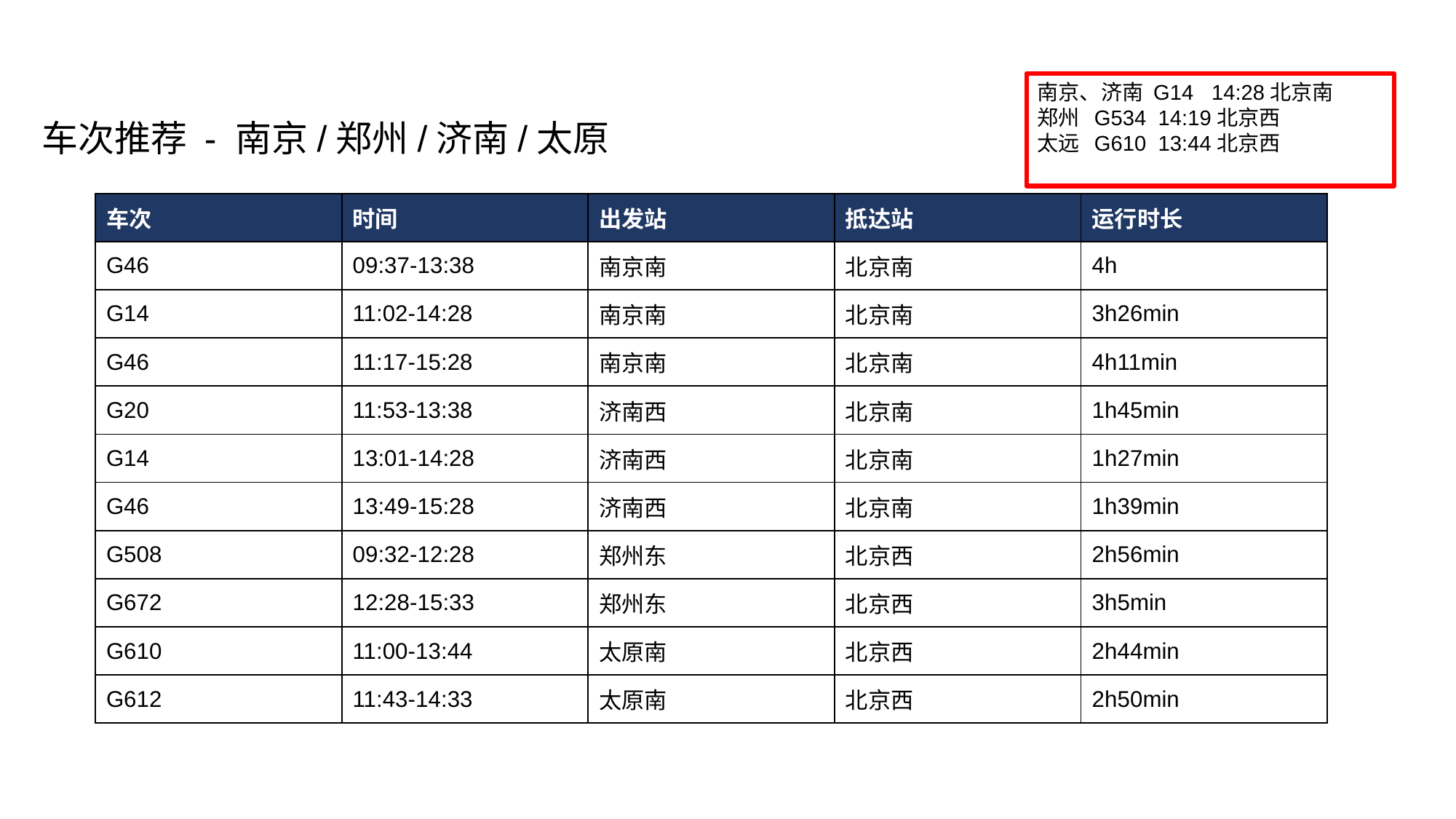

南京、济南 G14   14:28北京南
郑州  G534  14:19北京西
太远  G610  13:44北京西

车次推荐 - 南京/郑州/济南/太原
| 车次 | 时间 | 出发站 | 抵达站 | 运行时长 |
| --- | --- | --- | --- | --- |
| G46 | 09:37-13:38 | 南京南 | 北京南 | 4h |
| G14 | 11:02-14:28 | 南京南 | 北京南 | 3h26min |
| G46 | 11:17-15:28 | 南京南 | 北京南 | 4h11min |
| G20 | 11:53-13:38 | 济南西 | 北京南 | 1h45min |
| G14 | 13:01-14:28 | 济南西 | 北京南 | 1h27min |
| G46 | 13:49-15:28 | 济南西 | 北京南 | 1h39min |
| G508 | 09:32-12:28 | 郑州东 | 北京西 | 2h56min |
| G672 | 12:28-15:33 | 郑州东 | 北京西 | 3h5min |
| G610 | 11:00-13:44 | 太原南 | 北京西 | 2h44min |
| G612 | 11:43-14:33 | 太原南 | 北京西 | 2h50min |